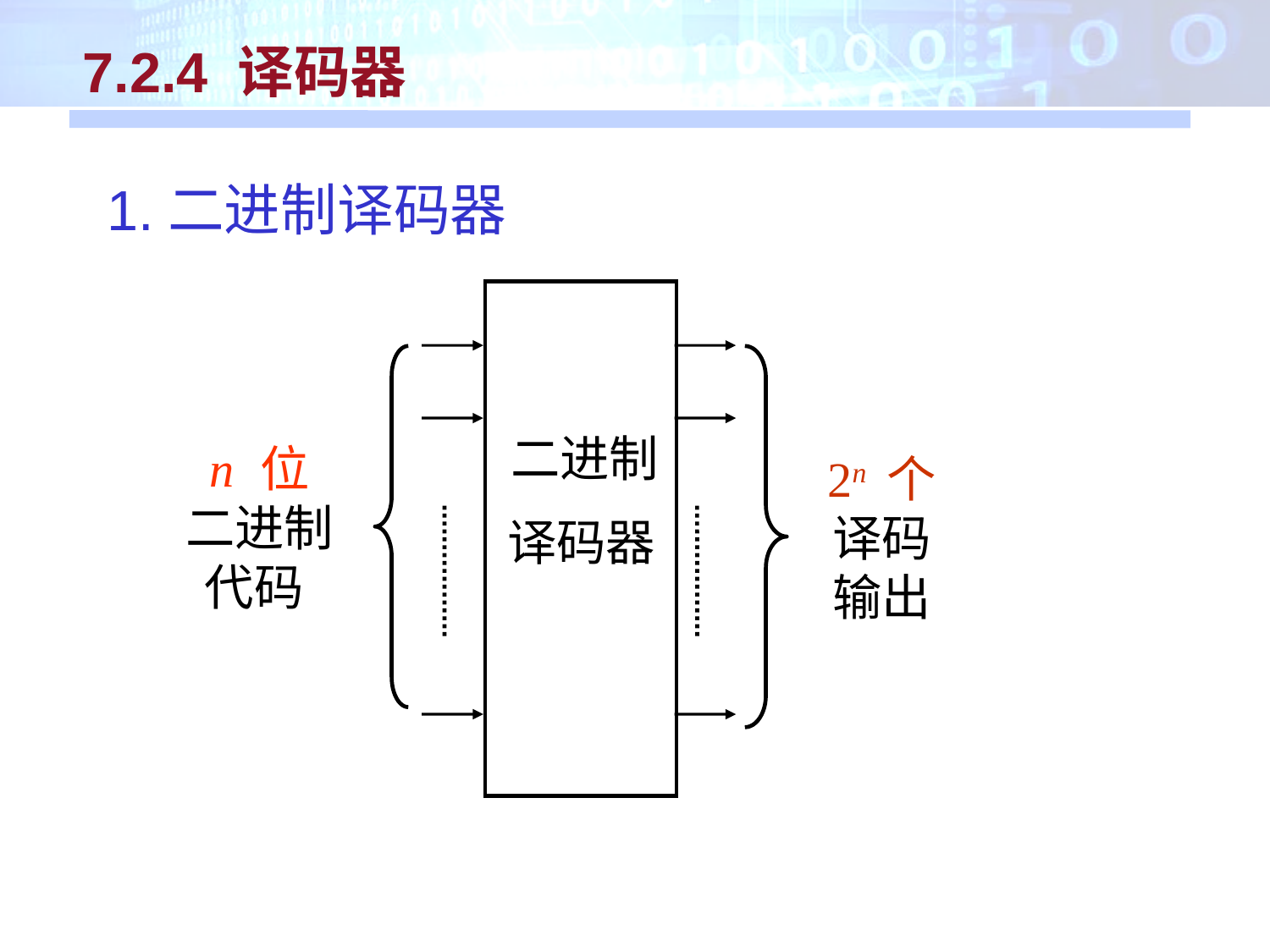

7.2.4 译码器
1.二进制译码器

二进制
译码器

n 位
二进制代码
2n 个
译码输出